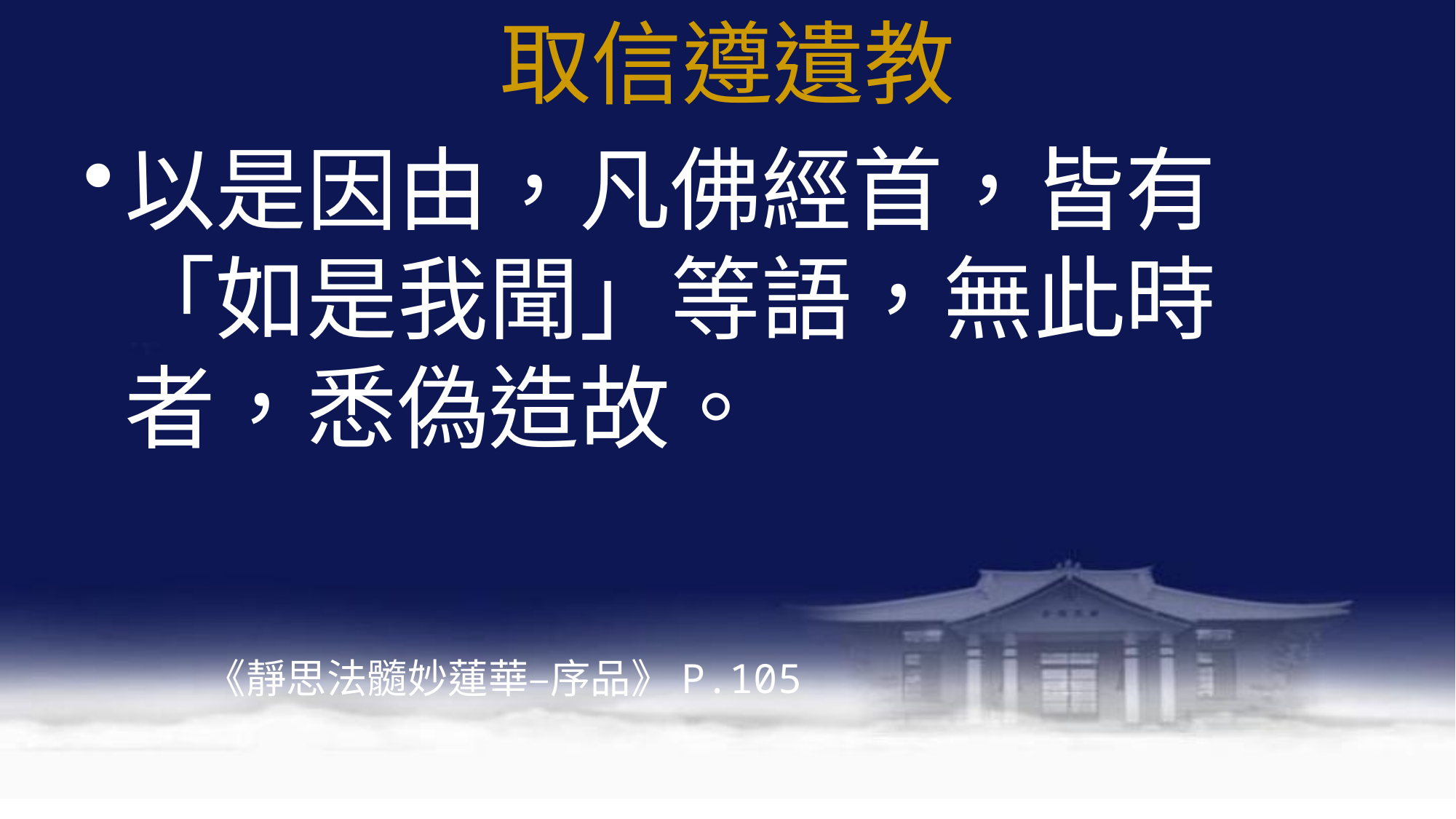

# 取信遵遺教
以是因由，凡佛經首，皆有「如是我聞」等語，無此時者，悉偽造故。
《靜思法髓妙蓮華–序品》P.105